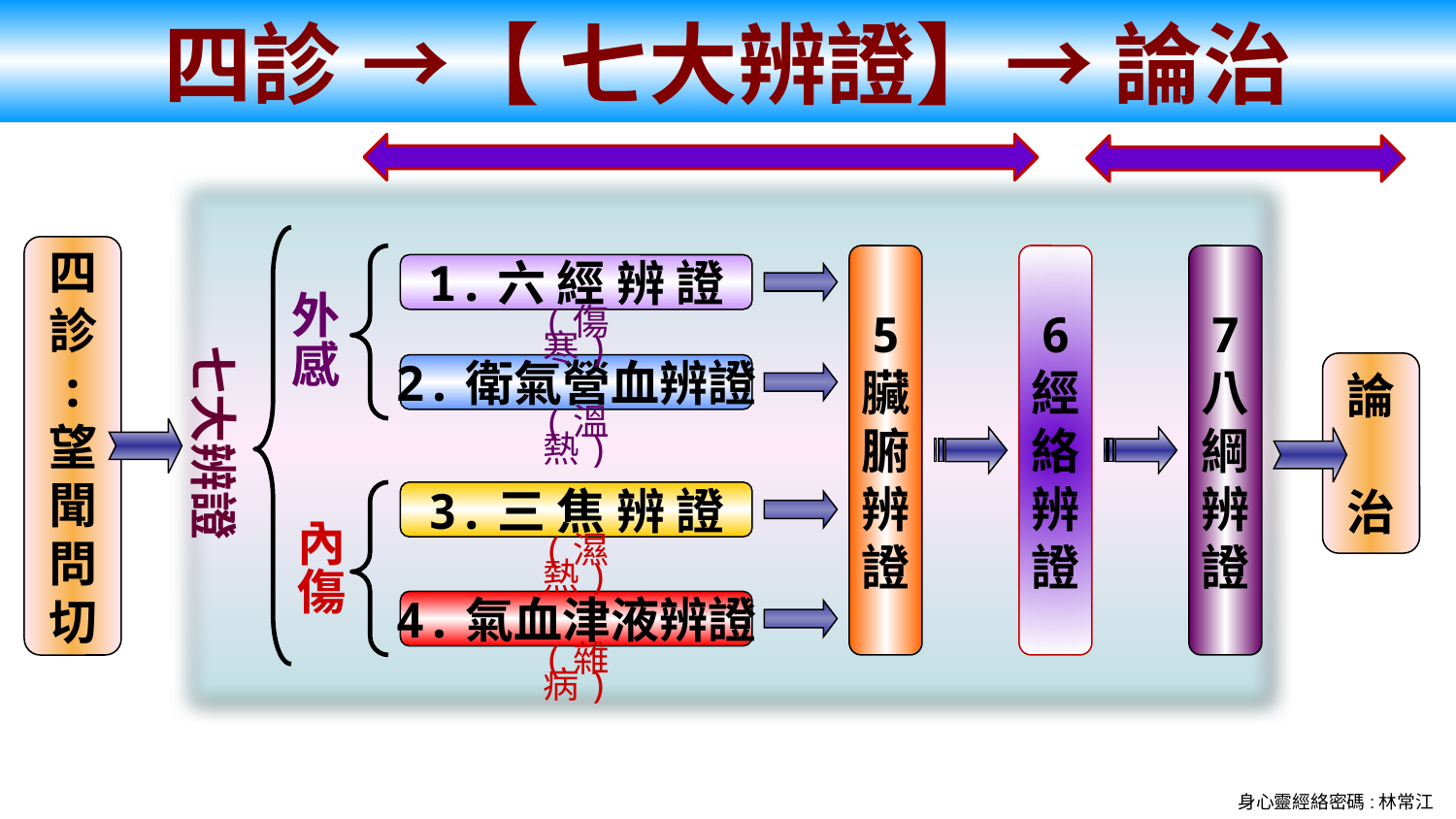

四診 →【 七大辨證】→ 論治

四
診
:
望
聞
問
切

5
臟
腑
辨
證
6
經
絡
辨
證
7
八
綱
辨
證
1.六 經 辨 證

外
感
(傷寒)
七大辨證
論

治
2.衛氣營血辨證

(溫熱)

3.三 焦 辨 證

內
傷
(濕熱)
4.氣血津液辨證

(雜病)
身心靈經絡密碼:林常江